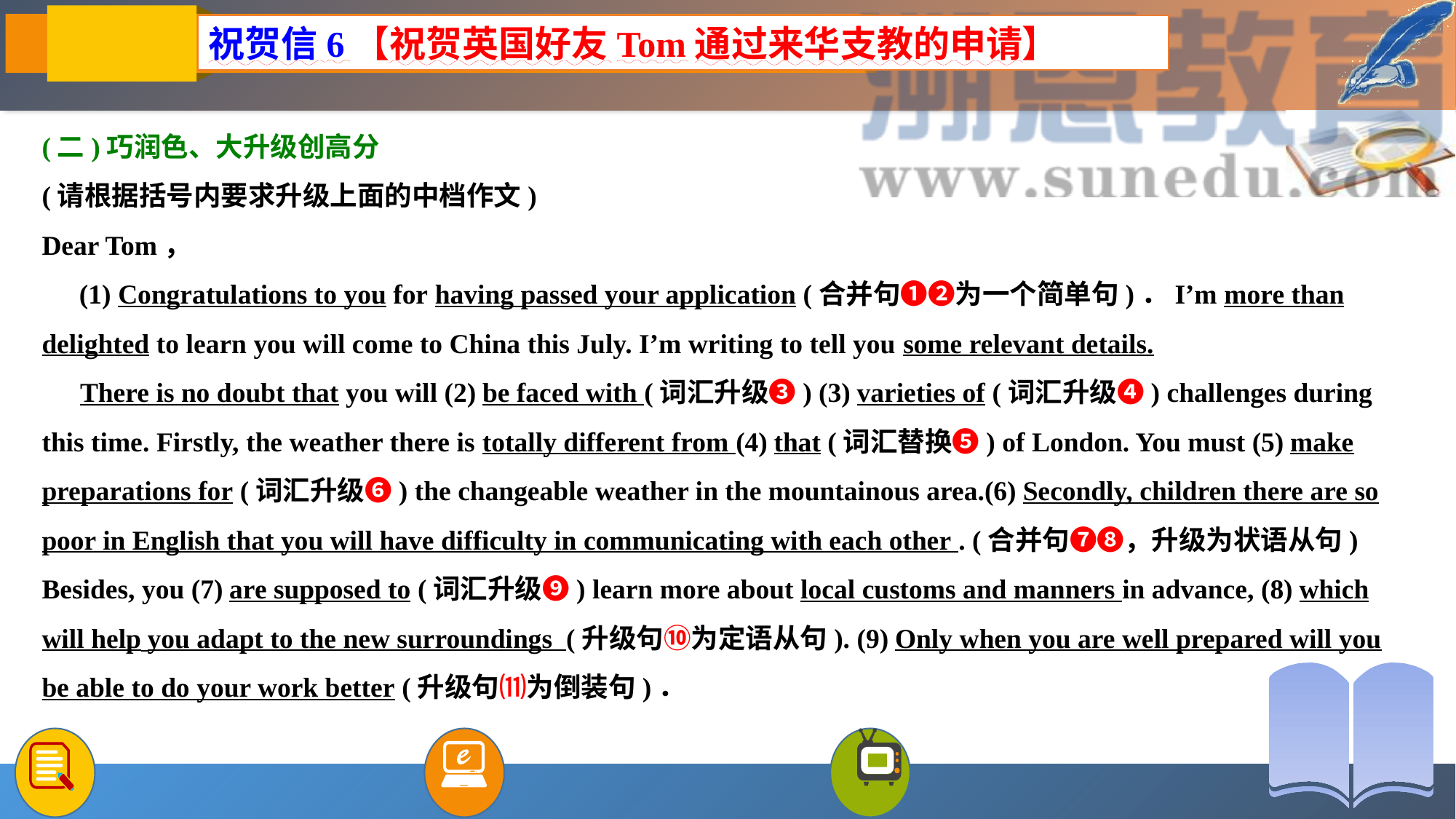

祝贺信6【祝贺英国好友Tom通过来华支教的申请】
# (二)巧润色、大升级创高分 (请根据括号内要求升级上面的中档作文) Dear Tom， (1) Congratulations to you for having passed your application (合并句❶❷为一个简单句)．I’m more than delighted to learn you will come to China this July. I’m writing to tell you some relevant details. There is no doubt that you will (2) be faced with (词汇升级❸) (3) varieties of (词汇升级❹) challenges during this time. Firstly, the weather there is totally different from (4) that (词汇替换❺) of London. You must (5) make preparations for (词汇升级❻) the changeable weather in the mountainous area.(6) Secondly, children there are so poor in English that you will have difficulty in communicating with each other . (合并句❼❽，升级为状语从句) Besides, you (7) are supposed to (词汇升级❾) learn more about local customs and manners in advance, (8) which will help you adapt to the new surroundings  (升级句⑩为定语从句). (9) Only when you are well prepared will you be able to do your work better (升级句⑾为倒装句)．